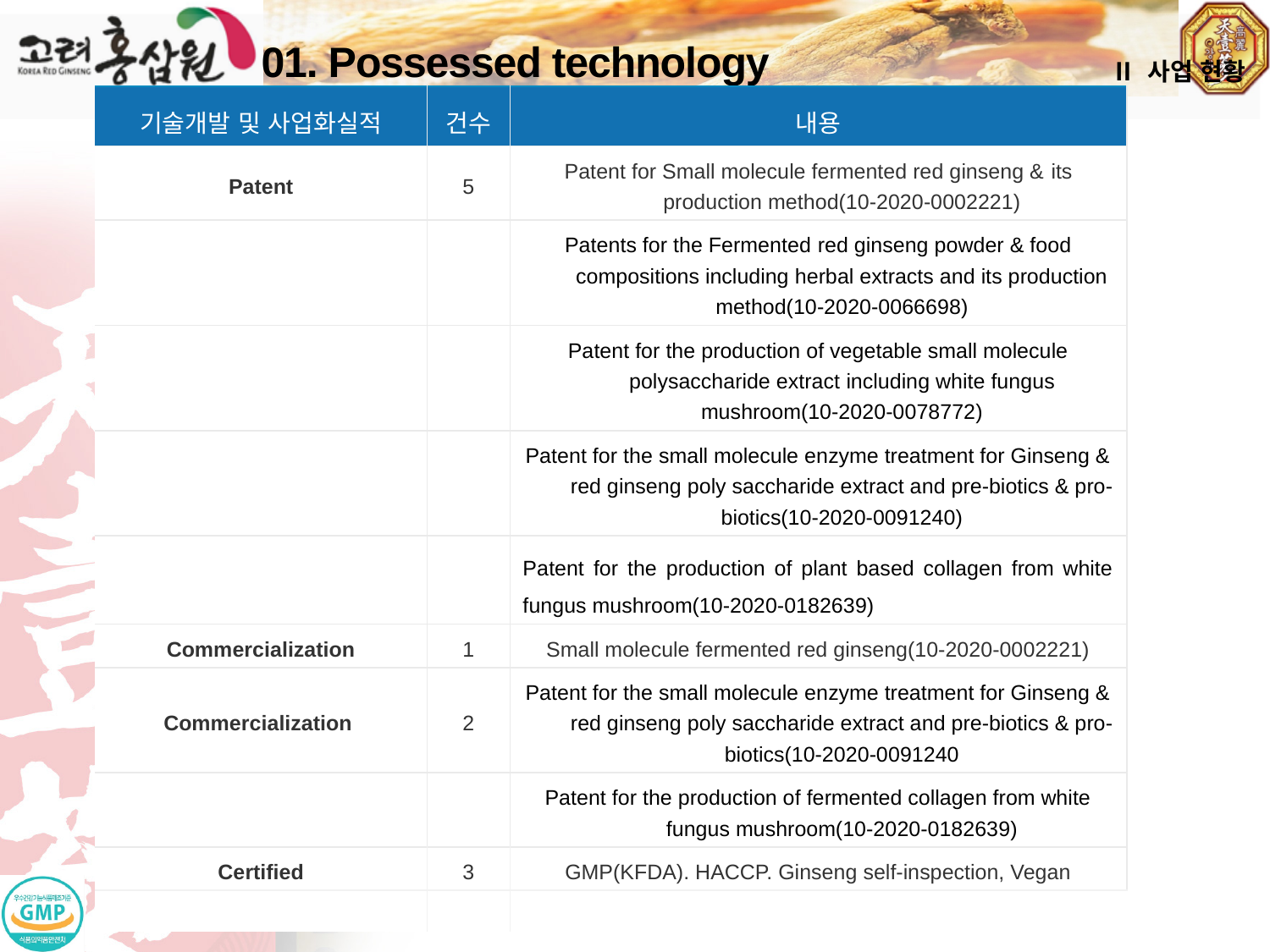

01. Possessed technology
Ⅱ 사업 현황

| 기술개발 및 사업화실적 | 건수 | 내용 |
| --- | --- | --- |
| Patent | 5 | Patent for Small molecule fermented red ginseng & its production method(10-2020-0002221) |
|  |  | Patents for the Fermented red ginseng powder & food compositions including herbal extracts and its production method(10-2020-0066698) |
|  |  | Patent for the production of vegetable small molecule polysaccharide extract including white fungus mushroom(10-2020-0078772) |
|  |  | Patent for the small molecule enzyme treatment for Ginseng & red ginseng poly saccharide extract and pre-biotics & pro-biotics(10-2020-0091240) |
|  |  | Patent for the production of plant based collagen from white fungus mushroom(10-2020-0182639) |
| Commercialization | 1 | Small molecule fermented red ginseng(10-2020-0002221) |
| Commercialization | 2 | Patent for the small molecule enzyme treatment for Ginseng & red ginseng poly saccharide extract and pre-biotics & pro-biotics(10-2020-0091240 |
|  |  | Patent for the production of fermented collagen from white fungus mushroom(10-2020-0182639) |
| Certified | 3 | GMP(KFDA). HACCP. Ginseng self-inspection, Vegan |
|  |  |  |
12